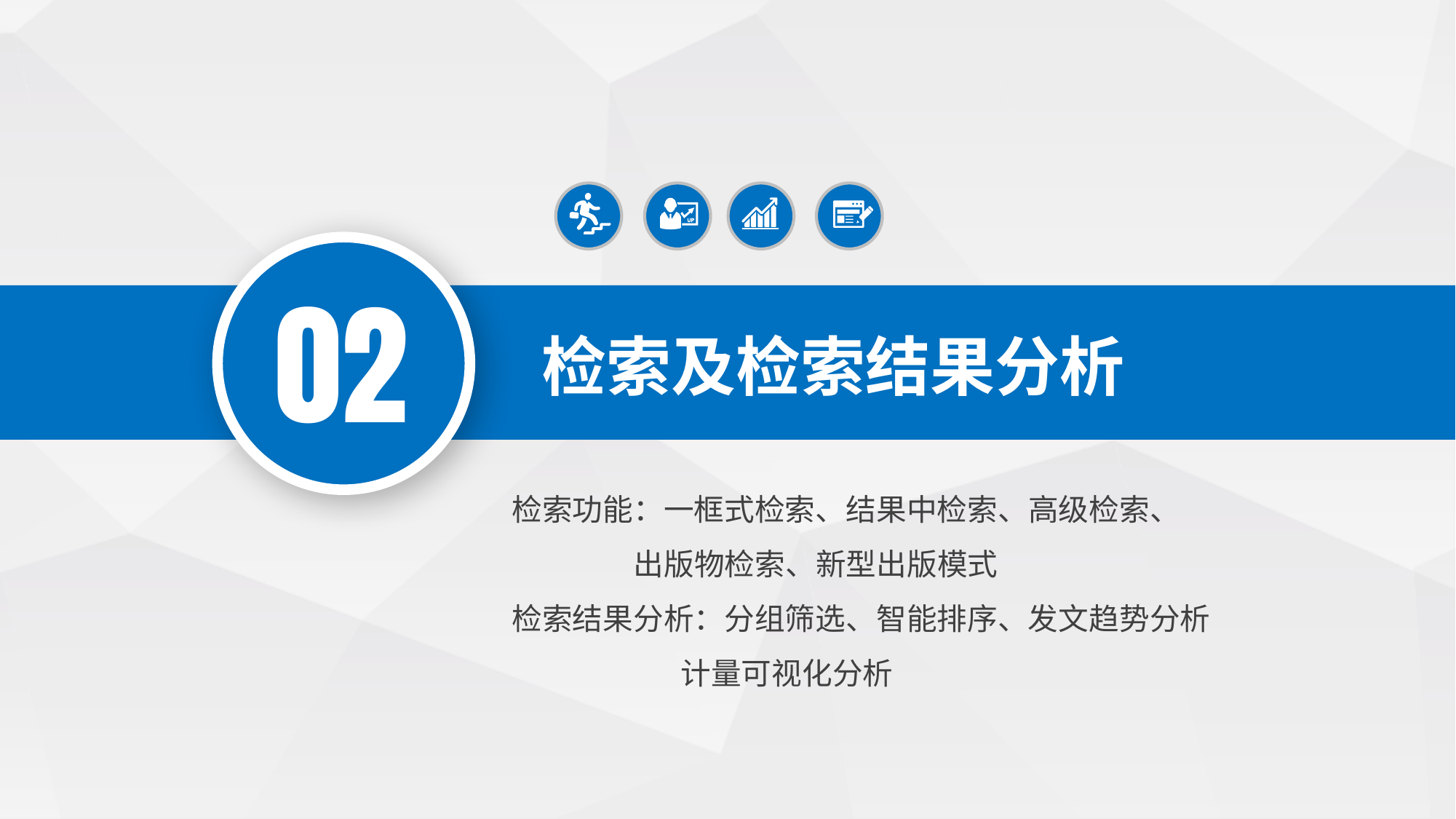

02

检索及检索结果分析
检索功能：一框式检索、结果中检索、高级检索、
                 出版物检索、新型出版模式
检索结果分析：分组筛选、智能排序、发文趋势分析
                        计量可视化分析